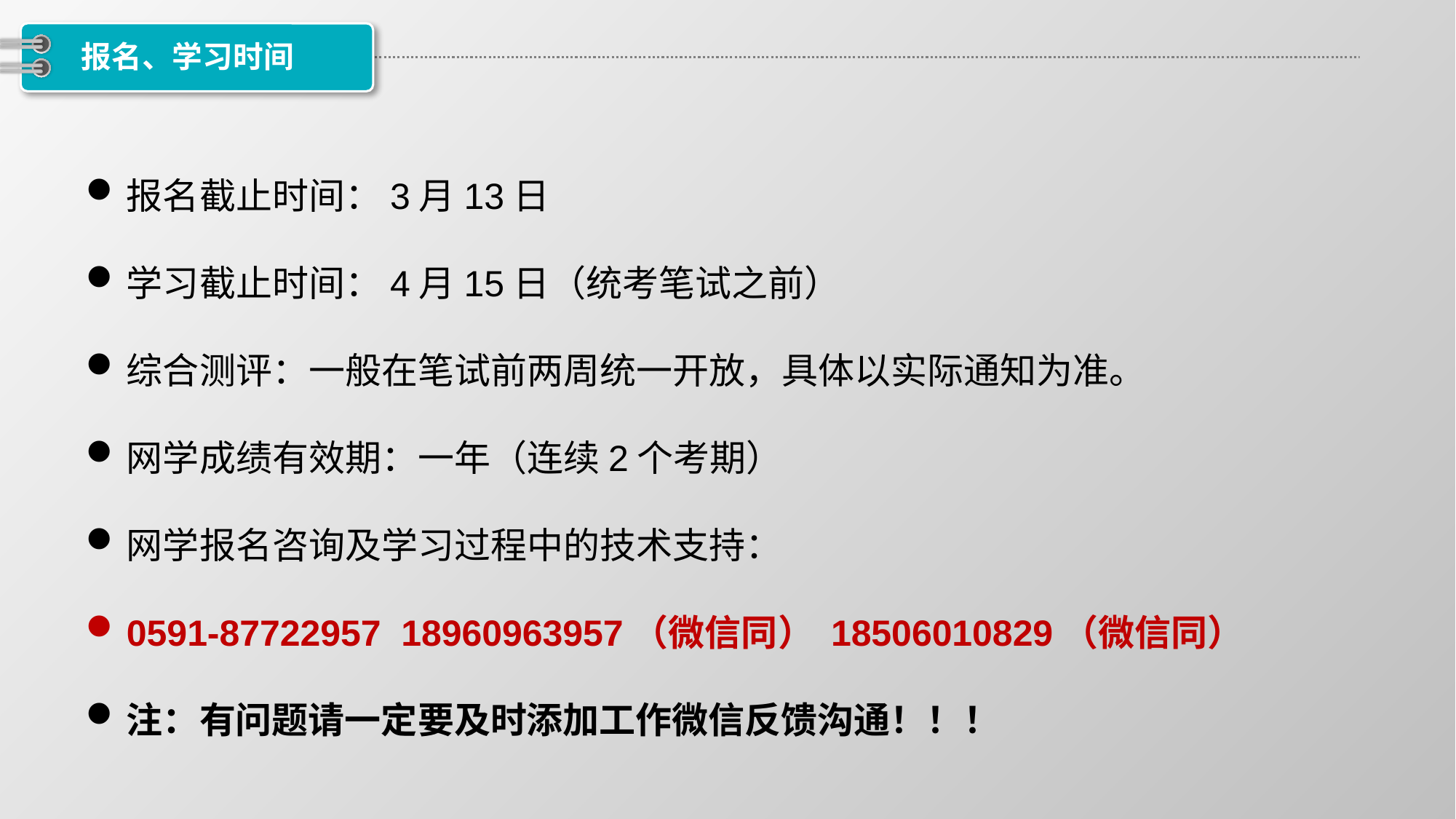

# 报名、学习时间
报名截止时间：3月13日
学习截止时间：4月15日（统考笔试之前）
综合测评：一般在笔试前两周统一开放，具体以实际通知为准。
网学成绩有效期：一年（连续2个考期）
网学报名咨询及学习过程中的技术支持：
0591-87722957  18960963957（微信同） 18506010829（微信同）
注：有问题请一定要及时添加工作微信反馈沟通！！！